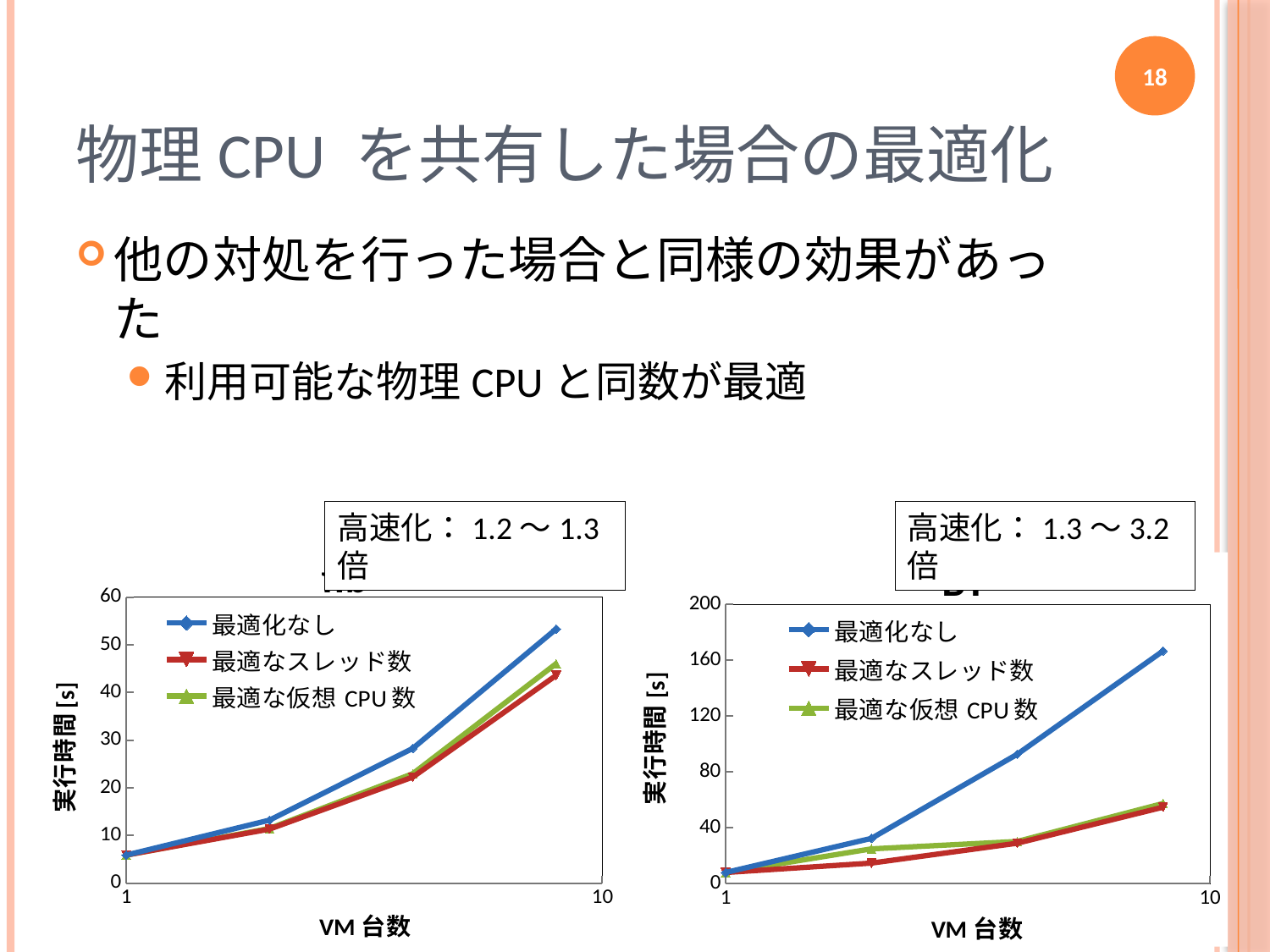

# 物理CPU を共有した場合の最適化
18
他の対処を行った場合と同様の効果があった
利用可能な物理CPUと同数が最適
高速化：1.2〜1.3倍
高速化：1.3〜3.2倍

### Chart: fib

| Category |  |  |  |  |
|---|---|---|---|---|

### Chart: BT

| Category |  |  |  |  |
|---|---|---|---|---|